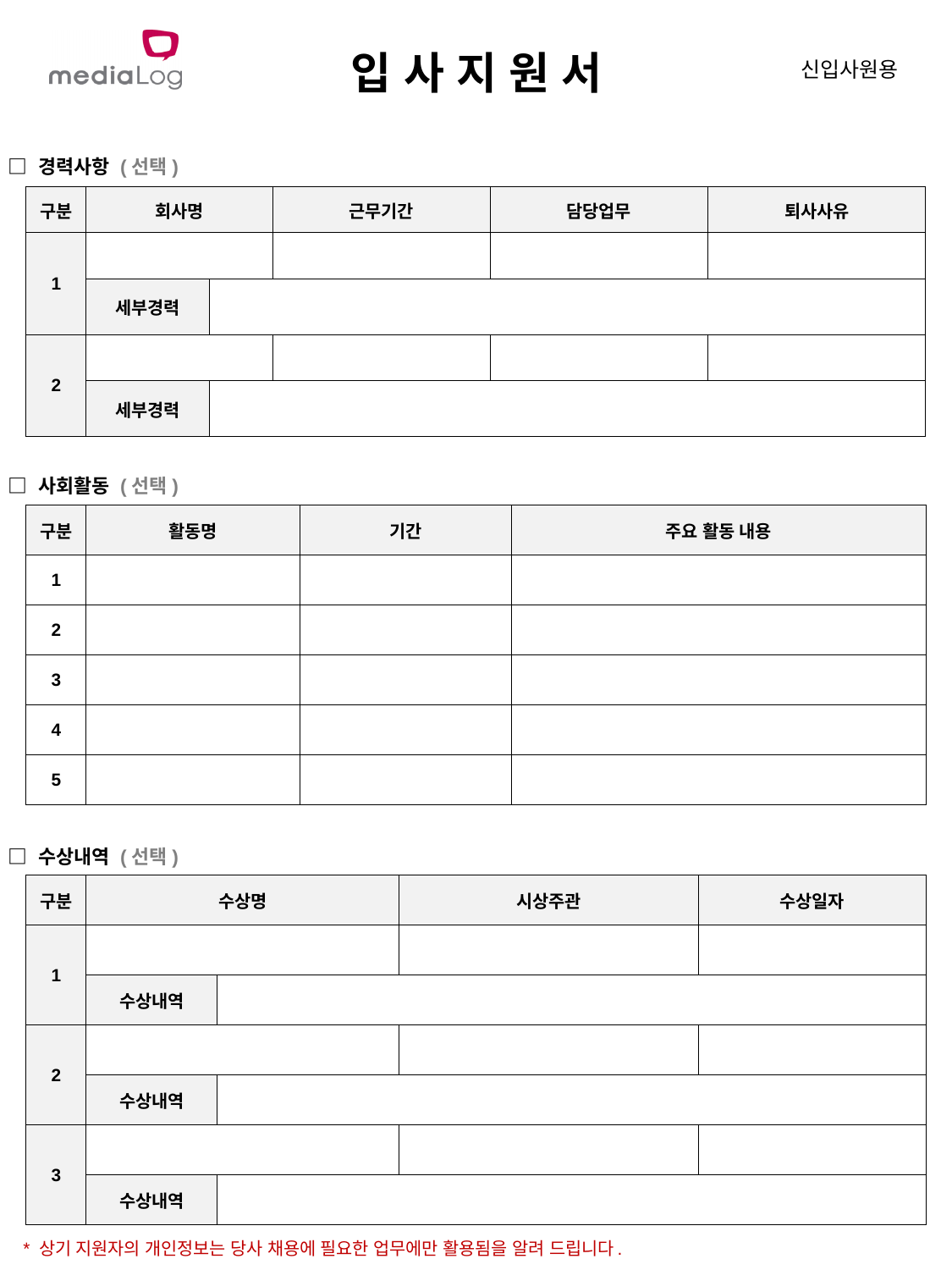

입 사 지 원 서
신입사원용
□ 경력사항 (선택)
| 구분 | 회사명 |  | 근무기간 | 담당업무 | 퇴사사유 |
| --- | --- | --- | --- | --- | --- |
| 1 |  |  |  |  |  |
|  | 세부경력 |  |  |  |  |
| 2 |  |  |  |  |  |
|  | 세부경력 |  |  |  |  |
□ 사회활동 (선택)
| 구분 | 활동명 | 기간 | 주요 활동 내용 |
| --- | --- | --- | --- |
| 1 |  |  |  |
| 2 |  |  |  |
| 3 |  |  |  |
| 4 |  |  |  |
| 5 |  |  |  |
□ 수상내역 (선택)
| 구분 | 수상명 |  | 시상주관 | 수상일자 |
| --- | --- | --- | --- | --- |
| 1 |  |  |  |  |
|  | 수상내역 |  |  |  |
| 2 |  |  |  |  |
|  | 수상내역 |  |  |  |
| 3 |  |  |  |  |
|  | 수상내역 |  |  |  |
* 상기 지원자의 개인정보는 당사 채용에 필요한 업무에만 활용됨을 알려 드립니다.